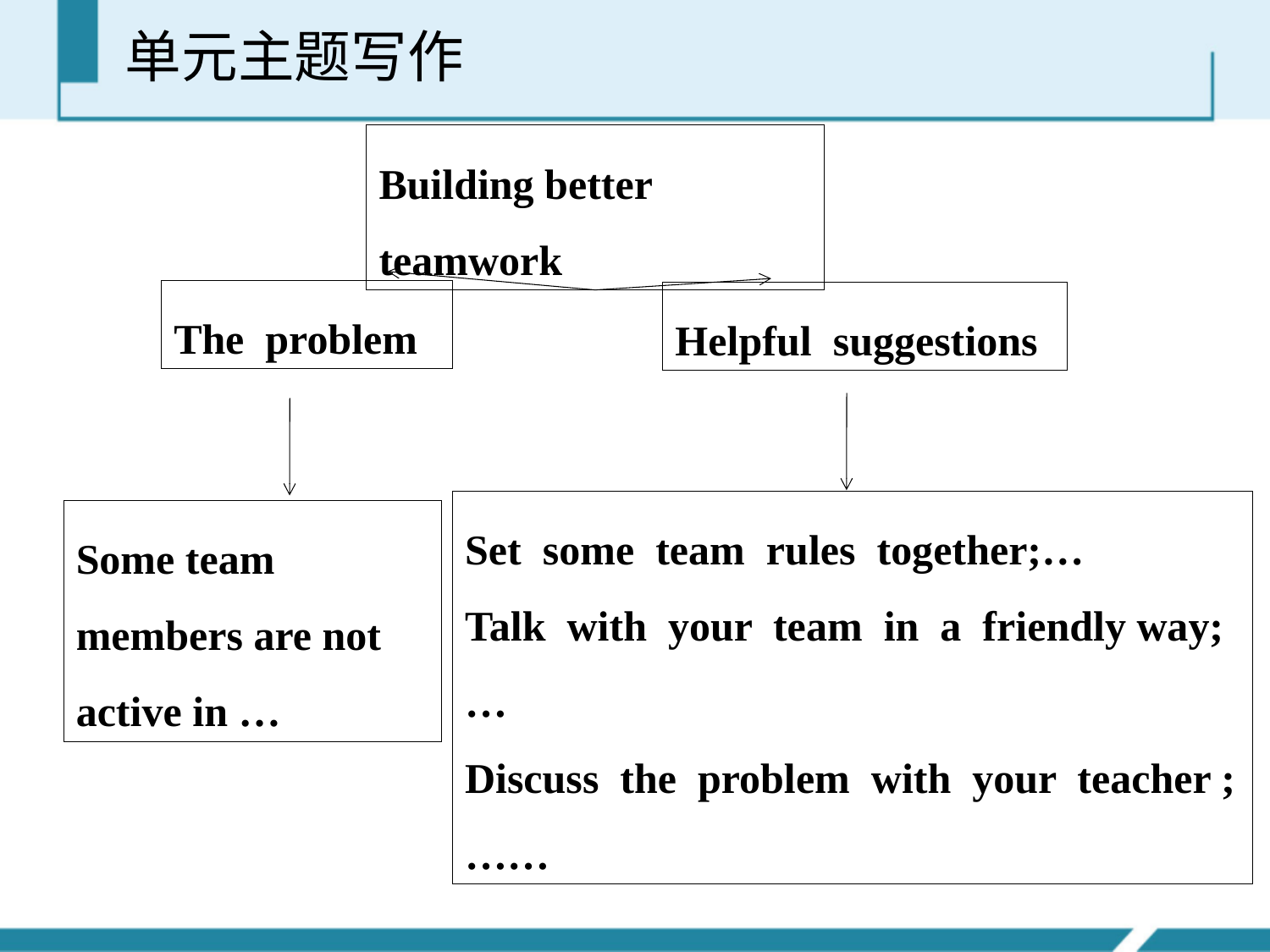

单元主题写作
Building better teamwork
The  problem
Helpful  suggestions
Set  some  team  rules  together;…
Talk  with  your  team  in  a  friendly way;…
Discuss  the  problem  with  your  teacher ;……
Some team members are not active in …